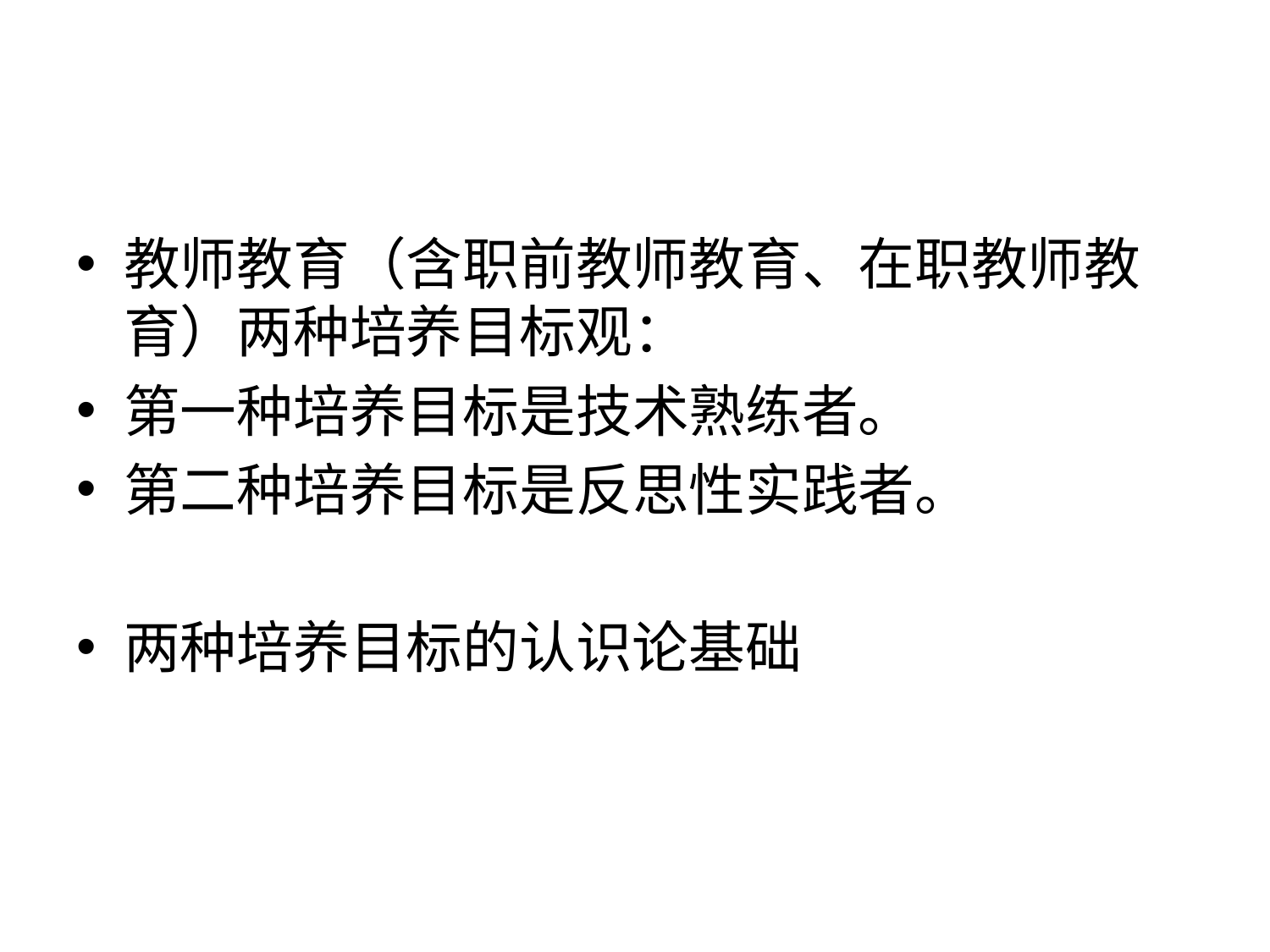

#
教师教育（含职前教师教育、在职教师教育）两种培养目标观：
第一种培养目标是技术熟练者。
第二种培养目标是反思性实践者。

两种培养目标的认识论基础